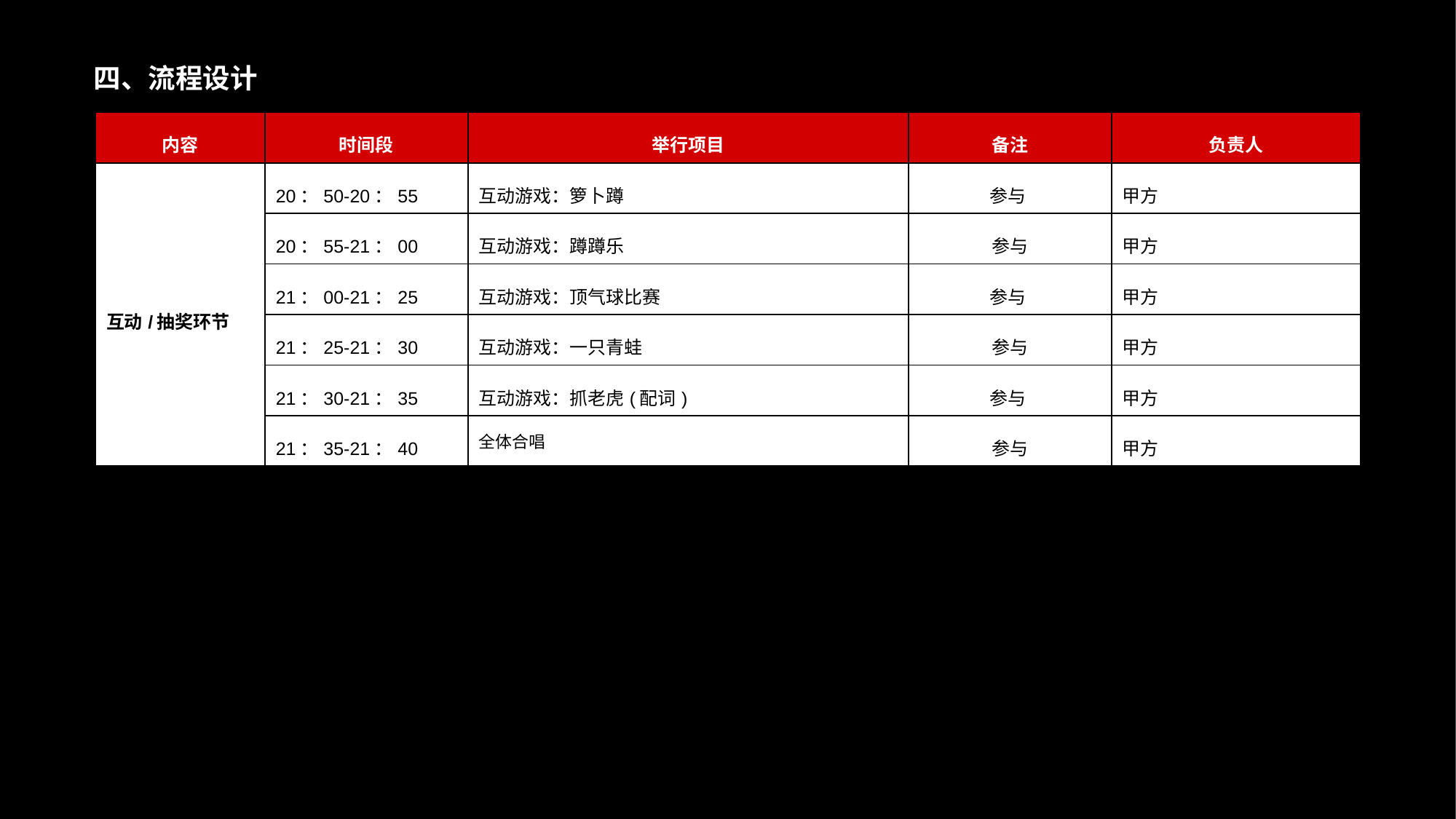

四、流程设计
| 内容 | 时间段 | 举行项目 | 备注 | 负责人 |
| --- | --- | --- | --- | --- |
| 互动/抽奖环节 | 20：50-20：55 | 互动游戏：箩卜蹲 | 参与 | 甲方 |
|  | 20：55-21：00 | 互动游戏：蹲蹲乐 | 参与 | 甲方 |
|  | 21：00-21：25 | 互动游戏：顶气球比赛 | 参与 | 甲方 |
|  | 21：25-21：30 | 互动游戏：一只青蛙 | 参与 | 甲方 |
|  | 21：30-21：35 | 互动游戏：抓老虎(配词) | 参与 | 甲方 |
|  | 21：35-21：40 | 全体合唱 | 参与 | 甲方 |